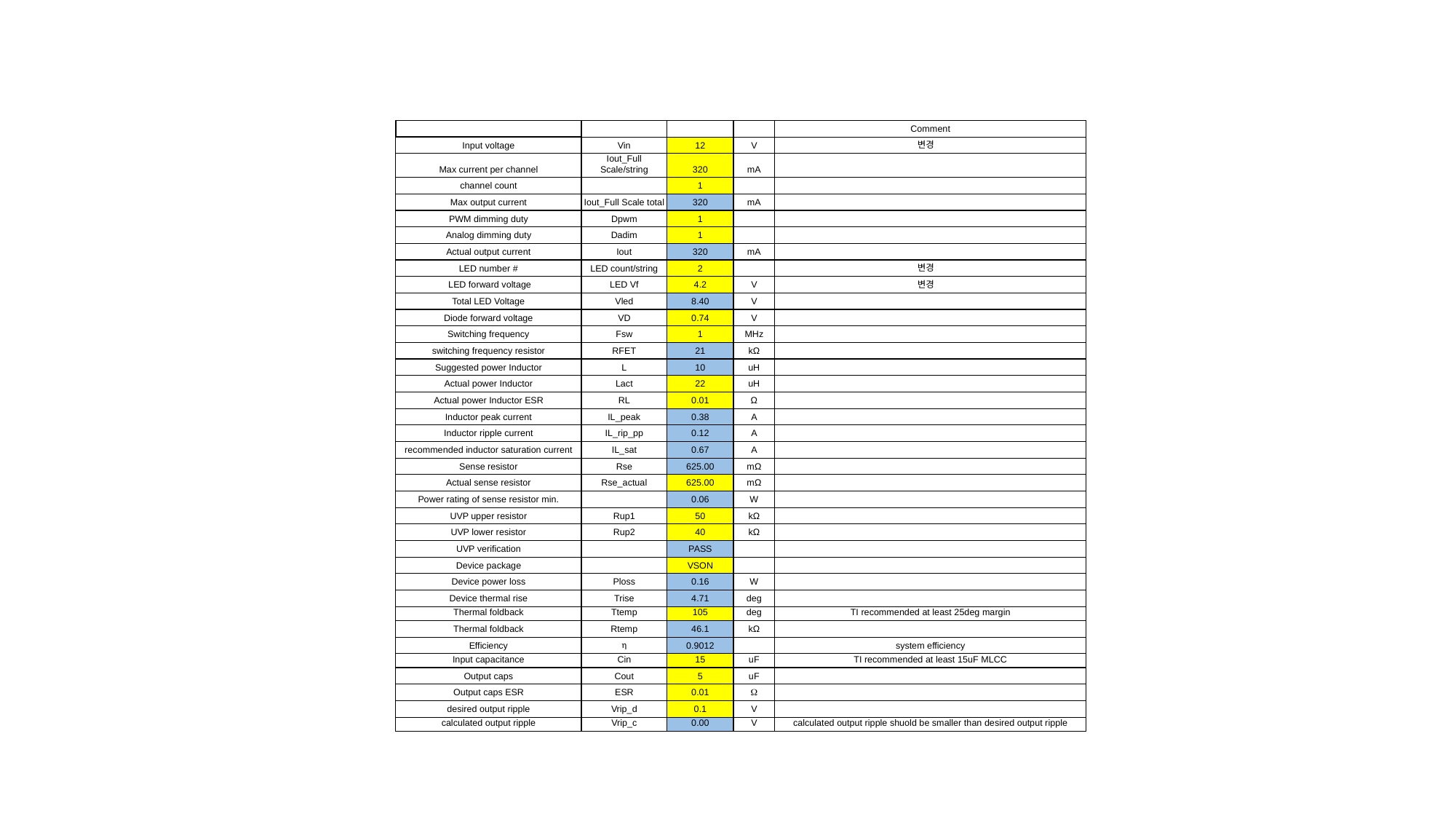

|  |  |  |  | Comment |
| --- | --- | --- | --- | --- |
| Input voltage | Vin | 12 | V | 변경 |
| Max current per channel | Iout\_Full Scale/string | 320 | mA |  |
| channel count |  | 1 |  |  |
| Max output current | Iout\_Full Scale total | 320 | mA |  |
| PWM dimming duty | Dpwm | 1 |  |  |
| Analog dimming duty | Dadim | 1 |  |  |
| Actual output current | Iout | 320 | mA |  |
| LED number # | LED count/string | 2 |  | 변경 |
| LED forward voltage | LED Vf | 4.2 | V | 변경 |
| Total LED Voltage | Vled | 8.40 | V |  |
| Diode forward voltage | VD | 0.74 | V |  |
| Switching frequency | Fsw | 1 | MHz |  |
| switching frequency resistor | RFET | 21 | kΩ |  |
| Suggested power Inductor | L | 10 | uH |  |
| Actual power Inductor | Lact | 22 | uH |  |
| Actual power Inductor ESR | RL | 0.01 | Ω |  |
| Inductor peak current | IL\_peak | 0.38 | A |  |
| Inductor ripple current | IL\_rip\_pp | 0.12 | A |  |
| recommended inductor saturation current | IL\_sat | 0.67 | A |  |
| Sense resistor | Rse | 625.00 | mΩ |  |
| Actual sense resistor | Rse\_actual | 625.00 | mΩ |  |
| Power rating of sense resistor min. |  | 0.06 | W |  |
| UVP upper resistor | Rup1 | 50 | kΩ |  |
| UVP lower resistor | Rup2 | 40 | kΩ |  |
| UVP verification |  | PASS |  |  |
| Device package |  | VSON |  |  |
| Device power loss | Ploss | 0.16 | W |  |
| Device thermal rise | Trise | 4.71 | deg |  |
| Thermal foldback | Ttemp | 105 | deg | TI recommended at least 25deg margin |
| Thermal foldback | Rtemp | 46.1 | kΩ |  |
| Efficiency | η | 0.9012 |  | system efficiency |
| Input capacitance | Cin | 15 | uF | TI recommended at least 15uF MLCC |
| Output caps | Cout | 5 | uF |  |
| Output caps ESR | ESR | 0.01 | Ω |  |
| desired output ripple | Vrip\_d | 0.1 | V |  |
| calculated output ripple | Vrip\_c | 0.00 | V | calculated output ripple shuold be smaller than desired output ripple |